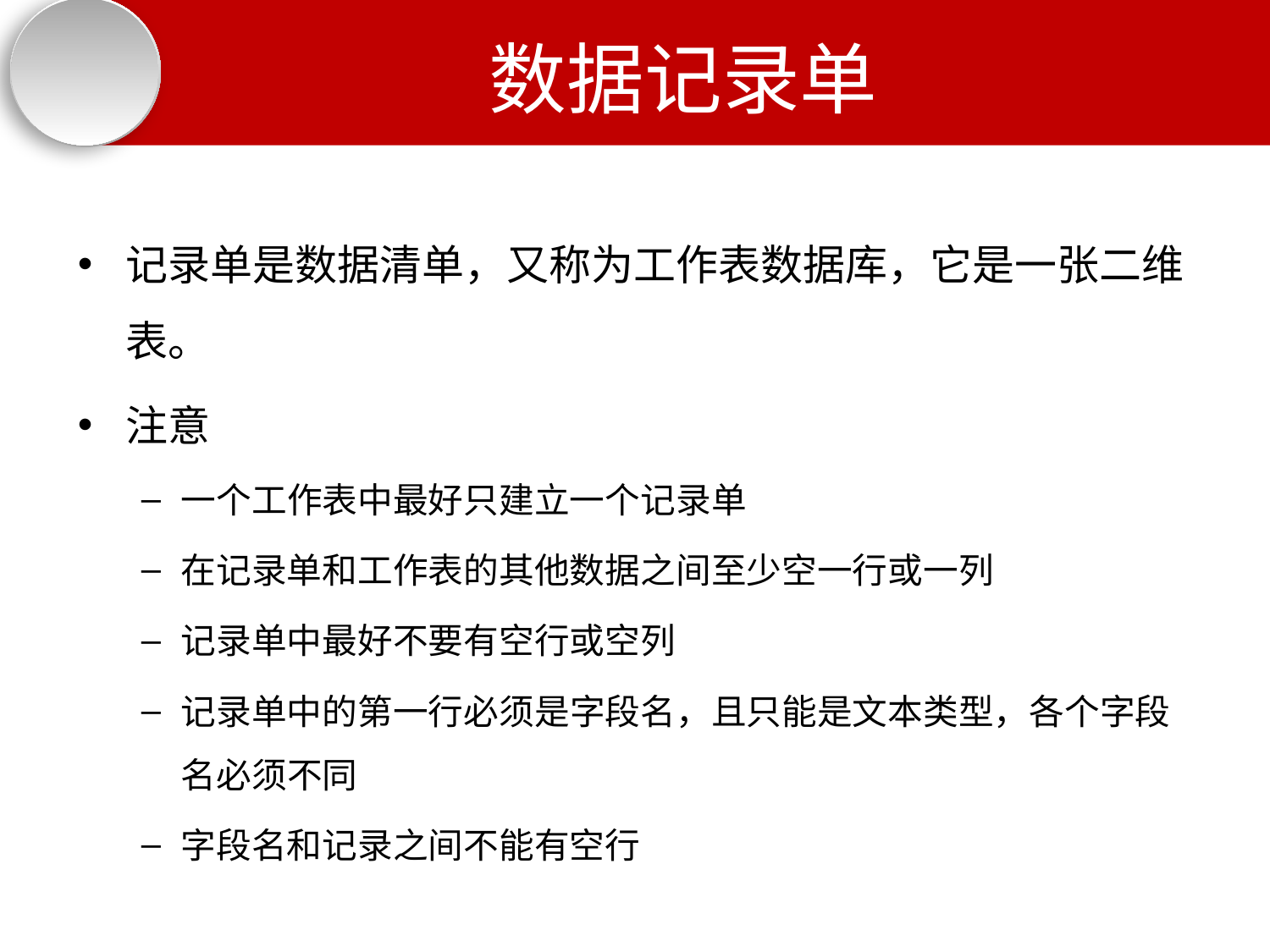

# 数据记录单
记录单是数据清单，又称为工作表数据库，它是一张二维表。
注意
一个工作表中最好只建立一个记录单
在记录单和工作表的其他数据之间至少空一行或一列
记录单中最好不要有空行或空列
记录单中的第一行必须是字段名，且只能是文本类型，各个字段名必须不同
字段名和记录之间不能有空行

30